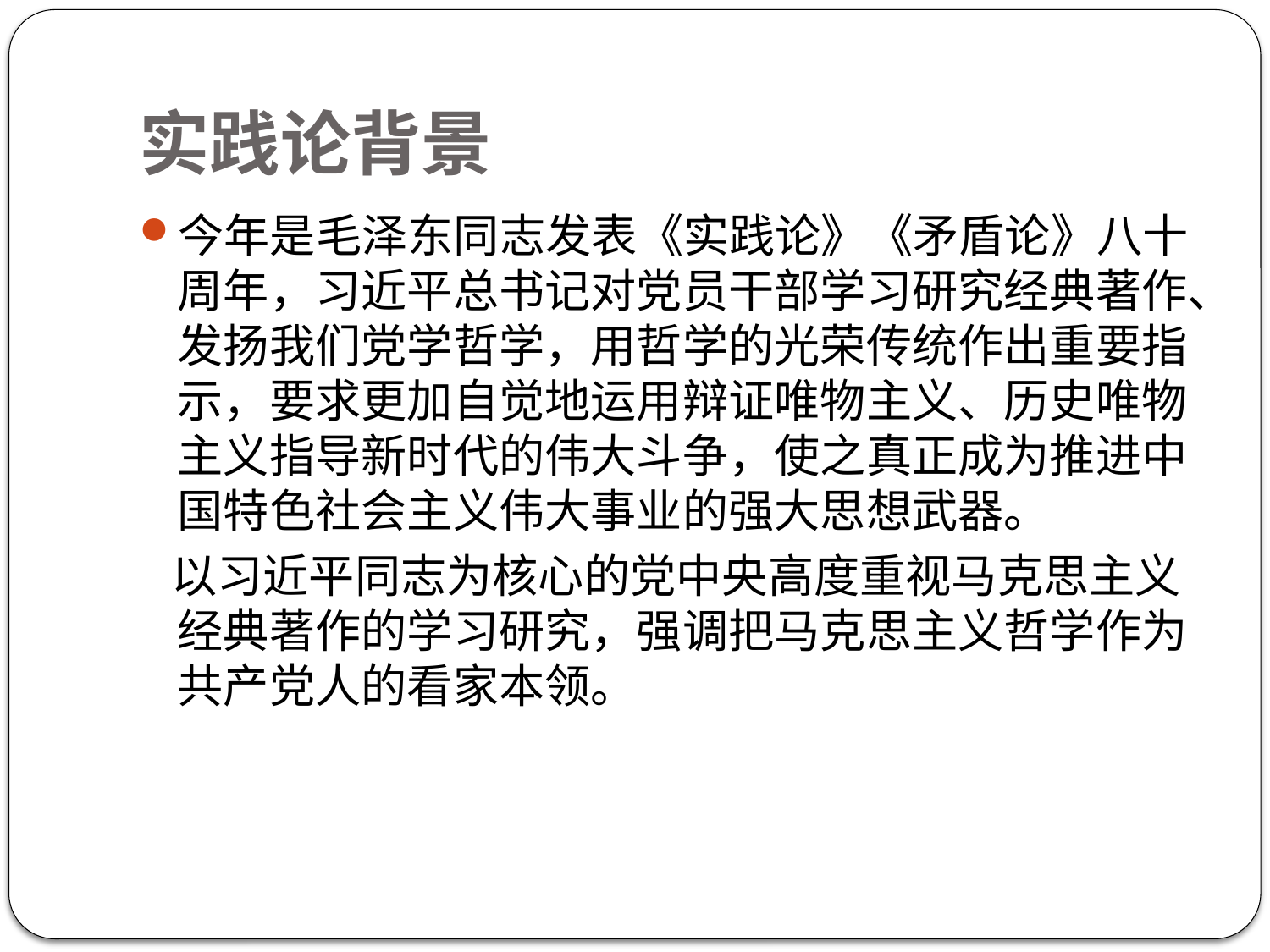

# 实践论背景
今年是毛泽东同志发表《实践论》《矛盾论》八十周年，习近平总书记对党员干部学习研究经典著作、发扬我们党学哲学，用哲学的光荣传统作出重要指示，要求更加自觉地运用辩证唯物主义、历史唯物主义指导新时代的伟大斗争，使之真正成为推进中国特色社会主义伟大事业的强大思想武器。
  以习近平同志为核心的党中央高度重视马克思主义经典著作的学习研究，强调把马克思主义哲学作为共产党人的看家本领。